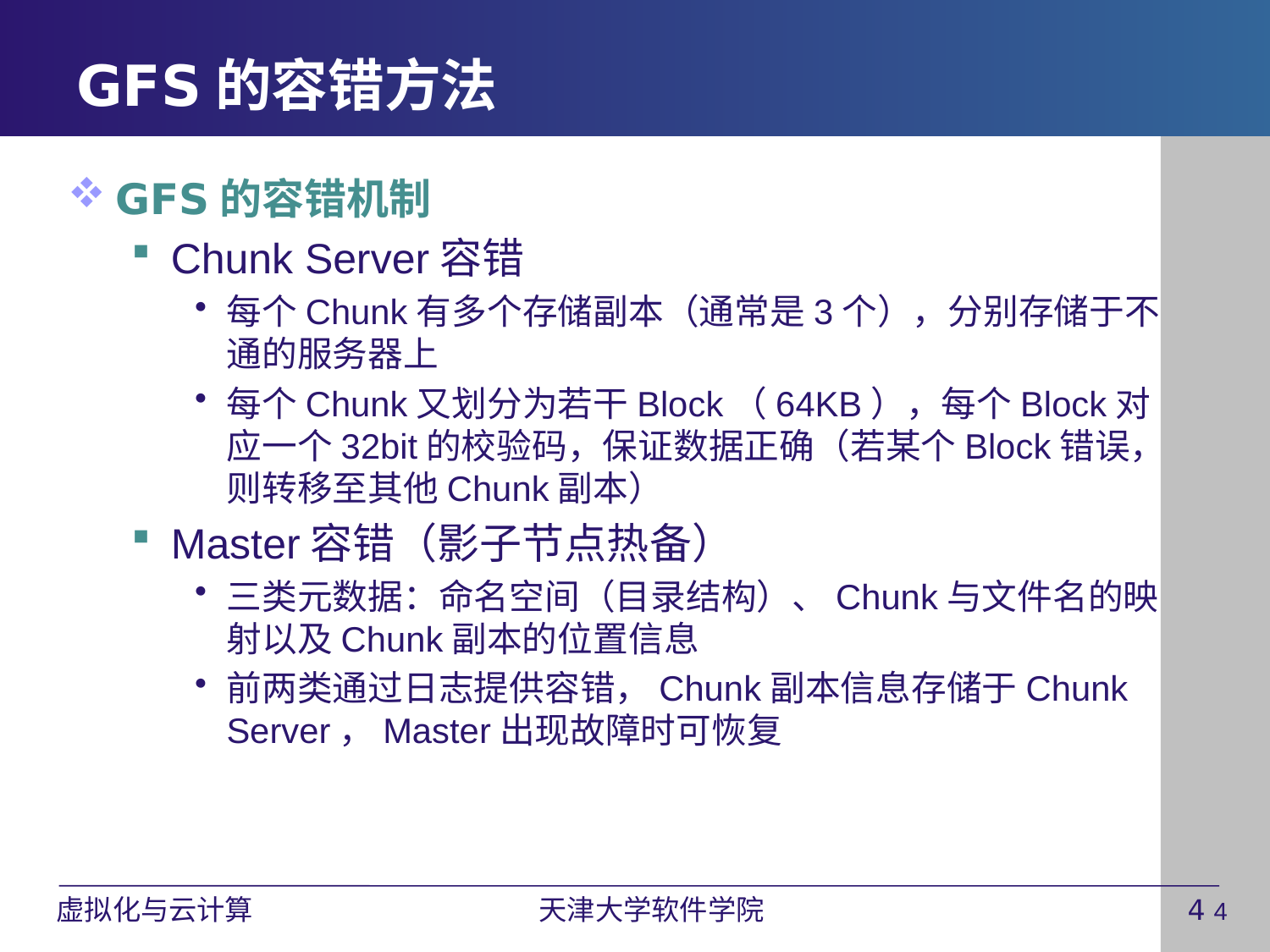

# GFS的容错方法
GFS的容错机制
Chunk Server容错
每个Chunk有多个存储副本（通常是3个），分别存储于不通的服务器上
每个Chunk又划分为若干Block（64KB），每个Block对应一个32bit的校验码，保证数据正确（若某个Block错误，则转移至其他Chunk副本）
Master容错（影子节点热备）
三类元数据：命名空间（目录结构）、Chunk与文件名的映射以及Chunk副本的位置信息
前两类通过日志提供容错，Chunk副本信息存储于Chunk Server，Master出现故障时可恢复

4